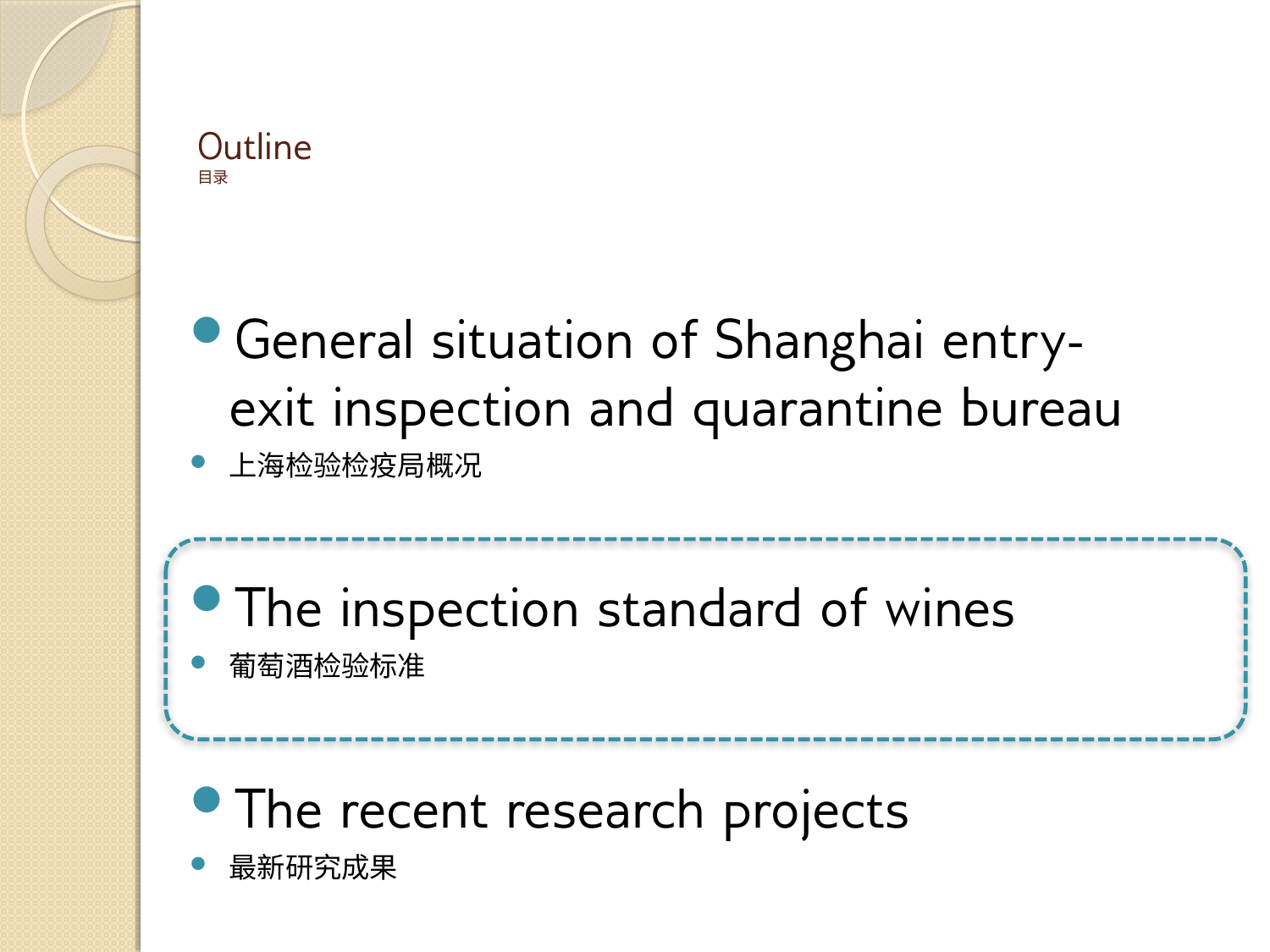

# Outline 目录
General situation of Shanghai entry-exit inspection and quarantine bureau
上海检验检疫局概况

The inspection standard of wines
葡萄酒检验标准

The recent research projects
最新研究成果